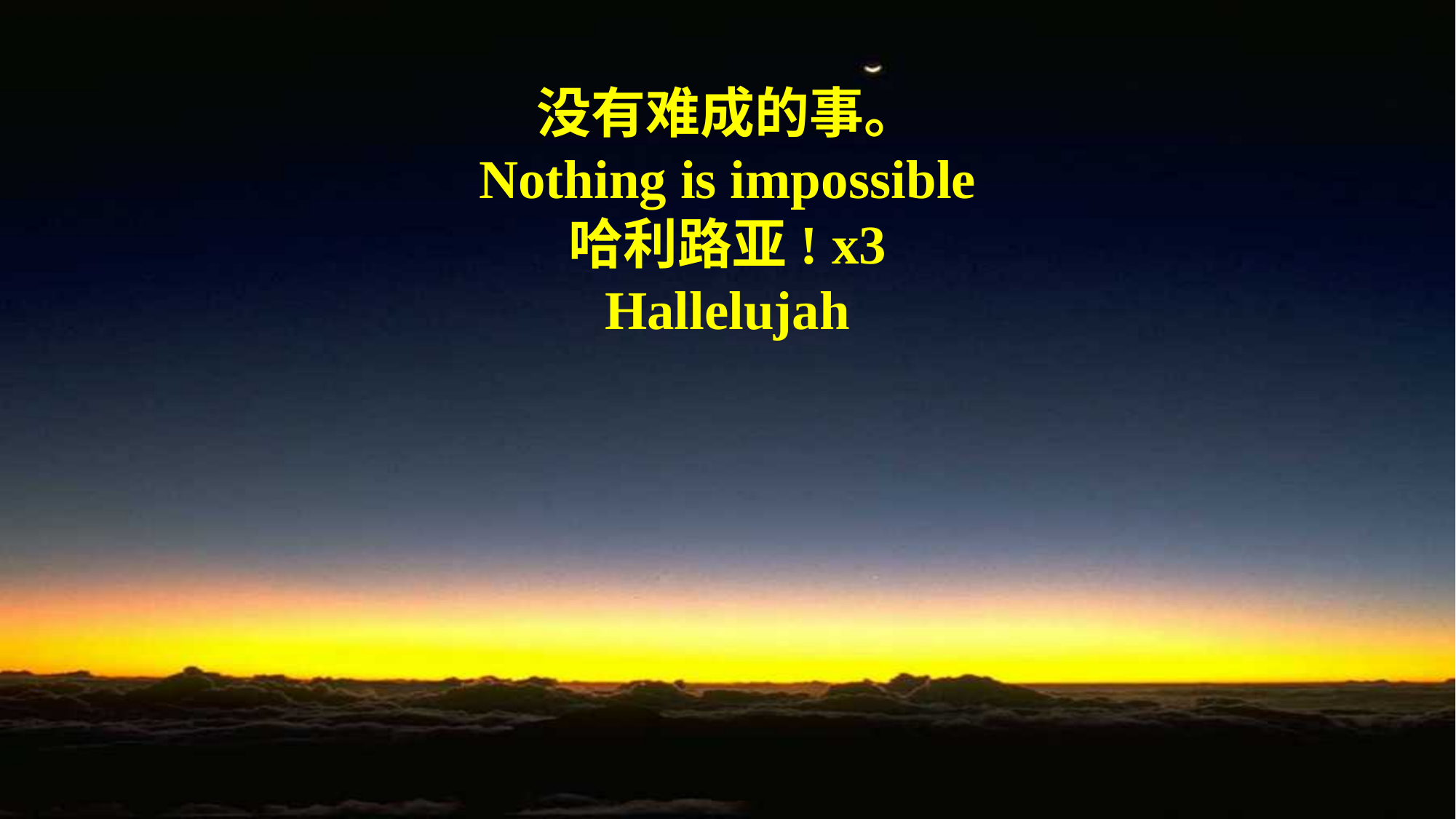

没有难成的事。
Nothing is impossible
哈利路亚! x3
Hallelujah